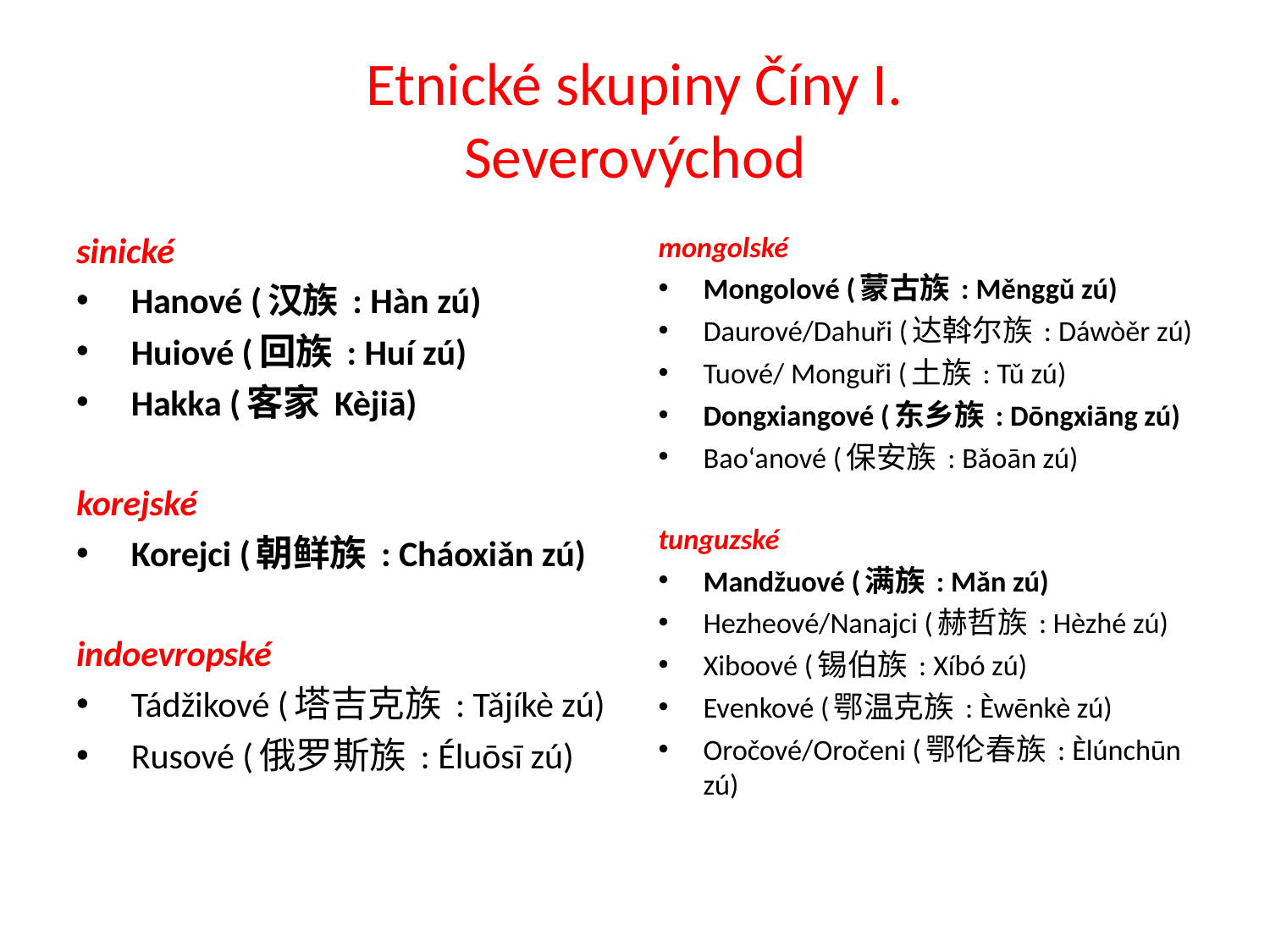

# Etnické skupiny Číny I. Severovýchod
sinické
Hanové (汉族 : Hàn zú)
Huiové (回族 : Huí zú)
Hakka (客家 Kèjiā)

korejské
Korejci (朝鲜族 : Cháoxiǎn zú)

indoevropské
Tádžikové (塔吉克族 : Tǎjíkè zú)
Rusové (俄罗斯族 : Éluōsī zú)

mongolské
Mongolové (蒙古族 : Měnggǔ zú)
Daurové/Dahuři (达斡尔族 : Dáwòěr zú)
Tuové/ Monguři (土族 : Tǔ zú)
Dongxiangové (东乡族 : Dōngxiāng zú)
Bao‘anové (保安族 : Bǎoān zú)

tunguzské
Mandžuové (满族 : Mǎn zú)
Hezheové/Nanajci (赫哲族 : Hèzhé zú)
Xiboové (锡伯族 : Xíbó zú)
Evenkové (鄂温克族 : Èwēnkè zú)
Oročové/Oročeni (鄂伦春族 : Èlúnchūn zú)